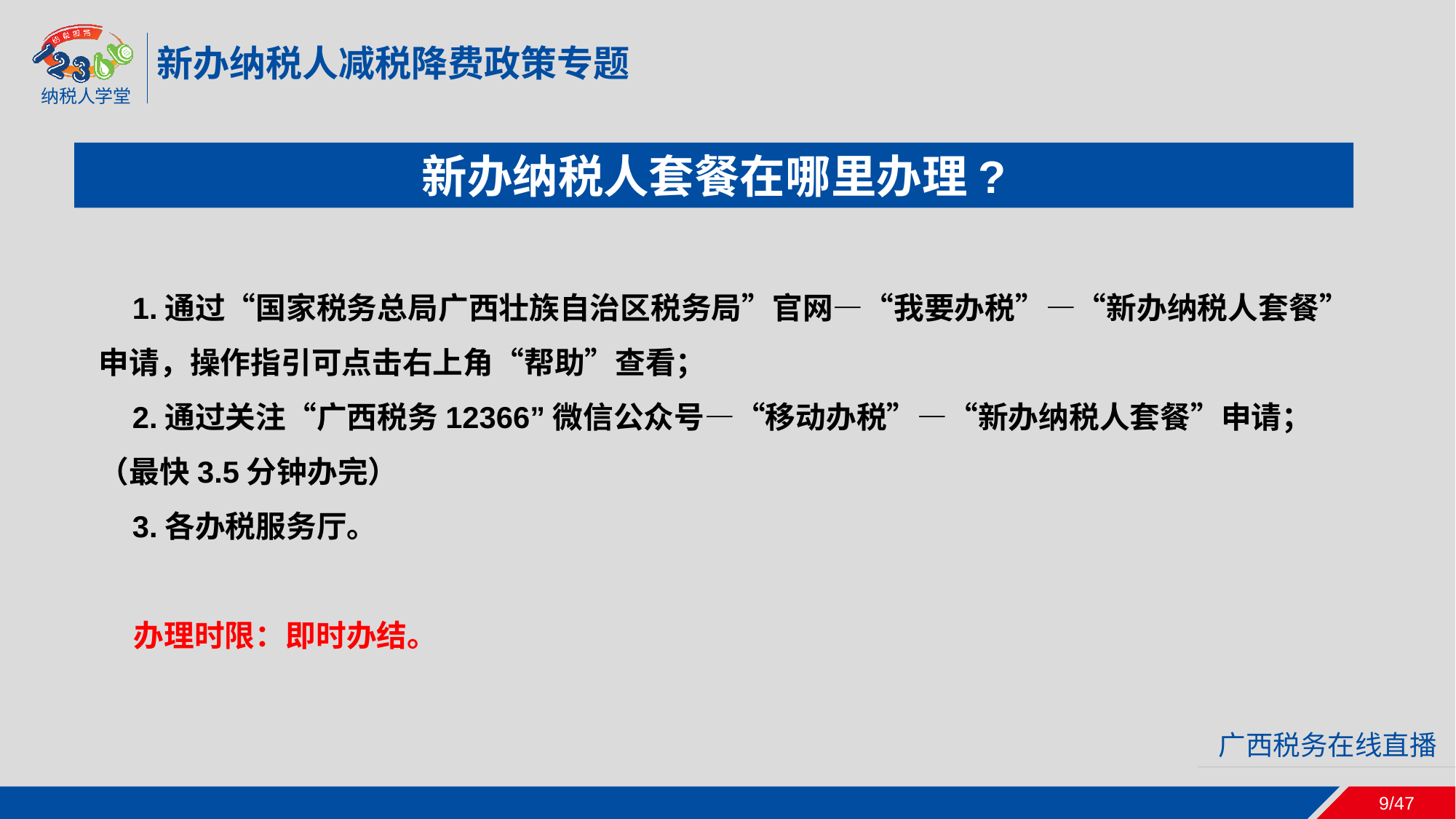

新办纳税人减税降费政策专题
新办纳税人套餐在哪里办理?
    1.通过“国家税务总局广西壮族自治区税务局”官网—“我要办税”—“新办纳税人套餐”申请，操作指引可点击右上角“帮助”查看；
    2.通过关注“广西税务12366”微信公众号—“移动办税”—“新办纳税人套餐”申请；（最快3.5分钟办完）
    3.各办税服务厅。

    办理时限：即时办结。